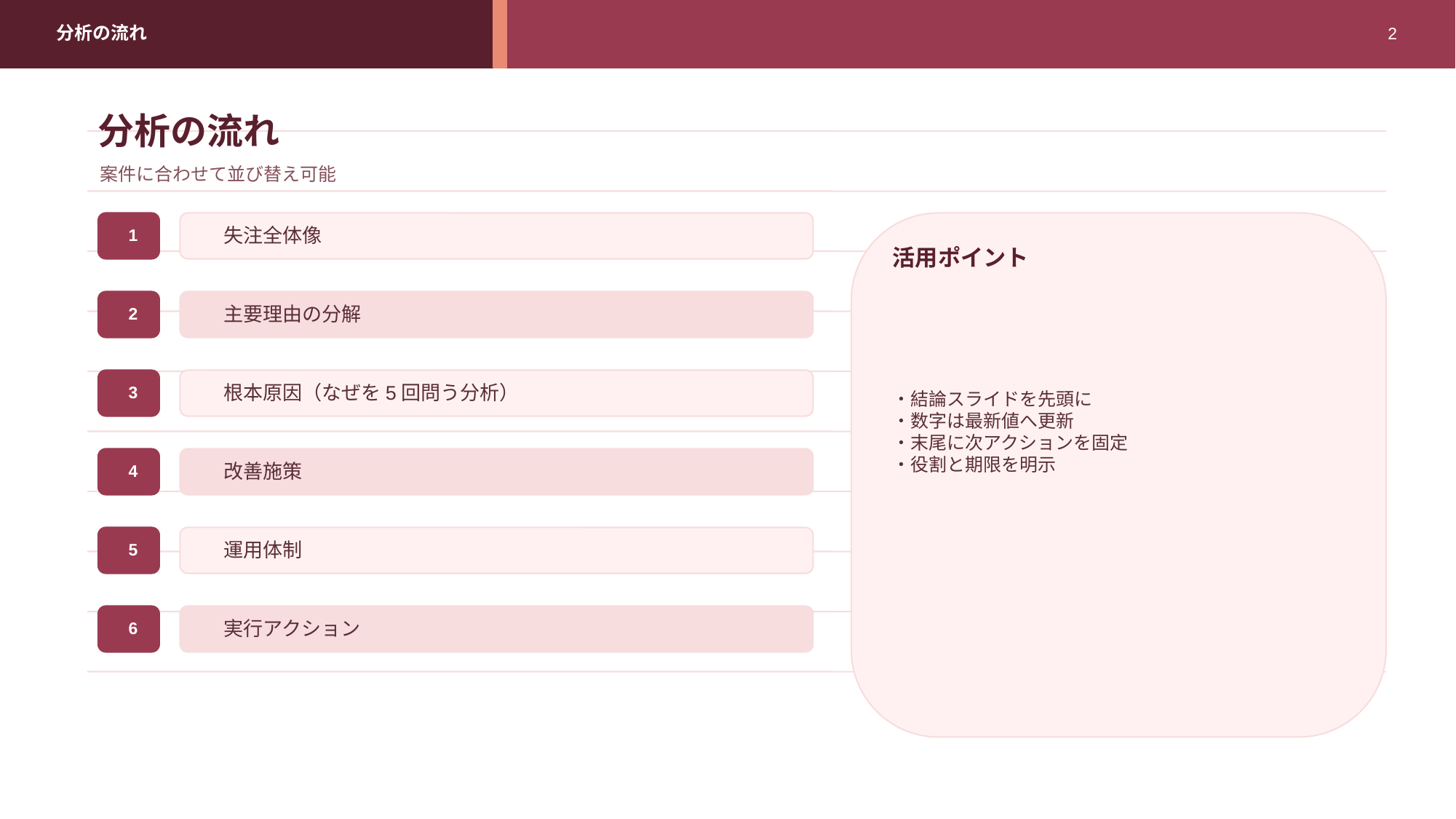

分析の流れ
2
分析の流れ

案件に合わせて並び替え可能

1
失注全体像
活用ポイント

・結論スライドを先頭に
・数字は最新値へ更新
・末尾に次アクションを固定
・役割と期限を明示
2
主要理由の分解

3
根本原因（なぜを5回問う分析）

4
改善施策

5
運用体制

6
実行アクション